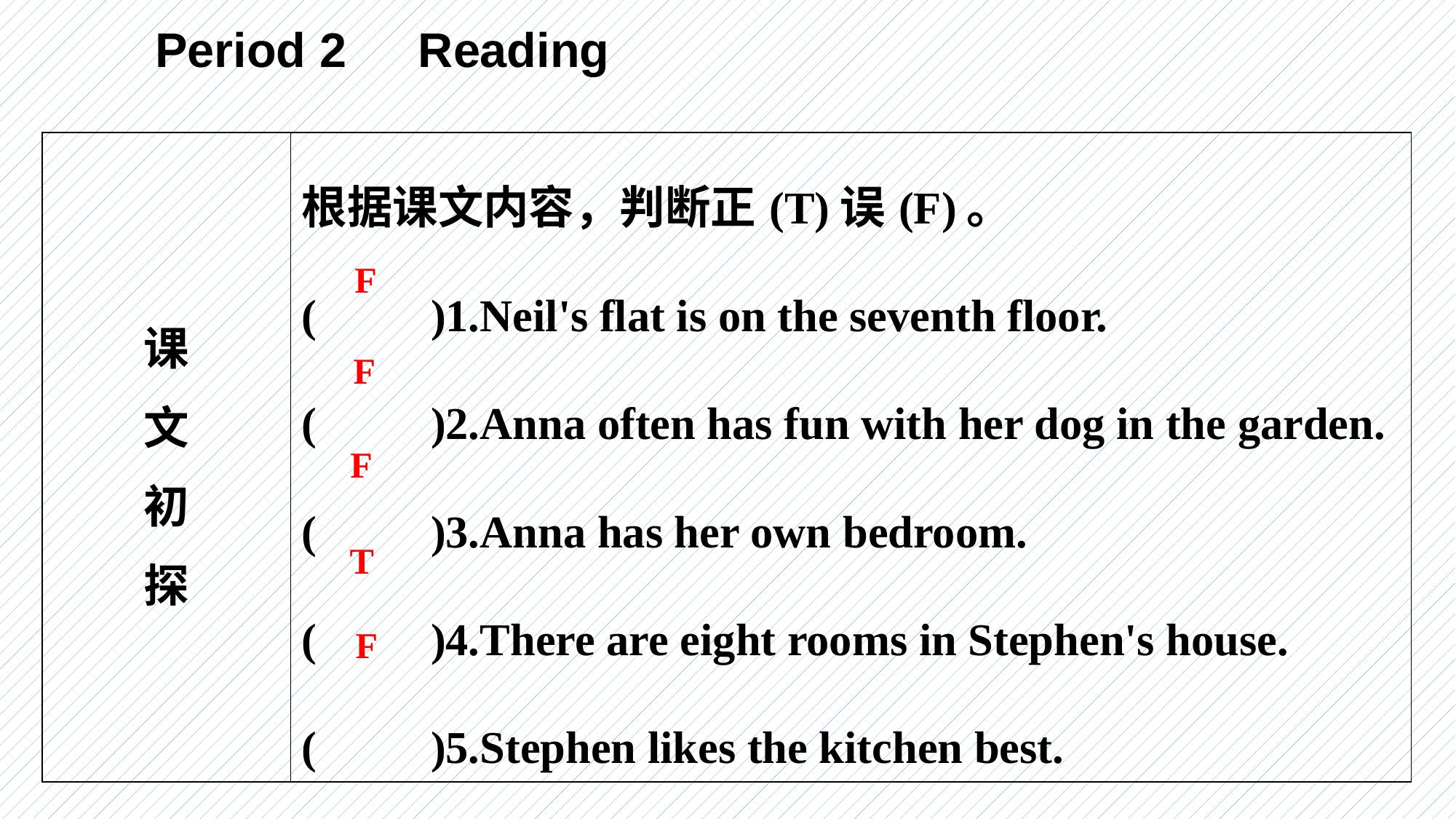

Period 2　Reading
| 课 文 初 探 | 根据课文内容，判断正(T)误(F)。 (　　)1.Neil's flat is on the seventh floor. (　　)2.Anna often has fun with her dog in the garden. (　　)3.Anna has her own bedroom. (　　)4.There are eight rooms in Stephen's house. (　　)5.Stephen likes the kitchen best. |
| --- | --- |
F
F

F
T
F